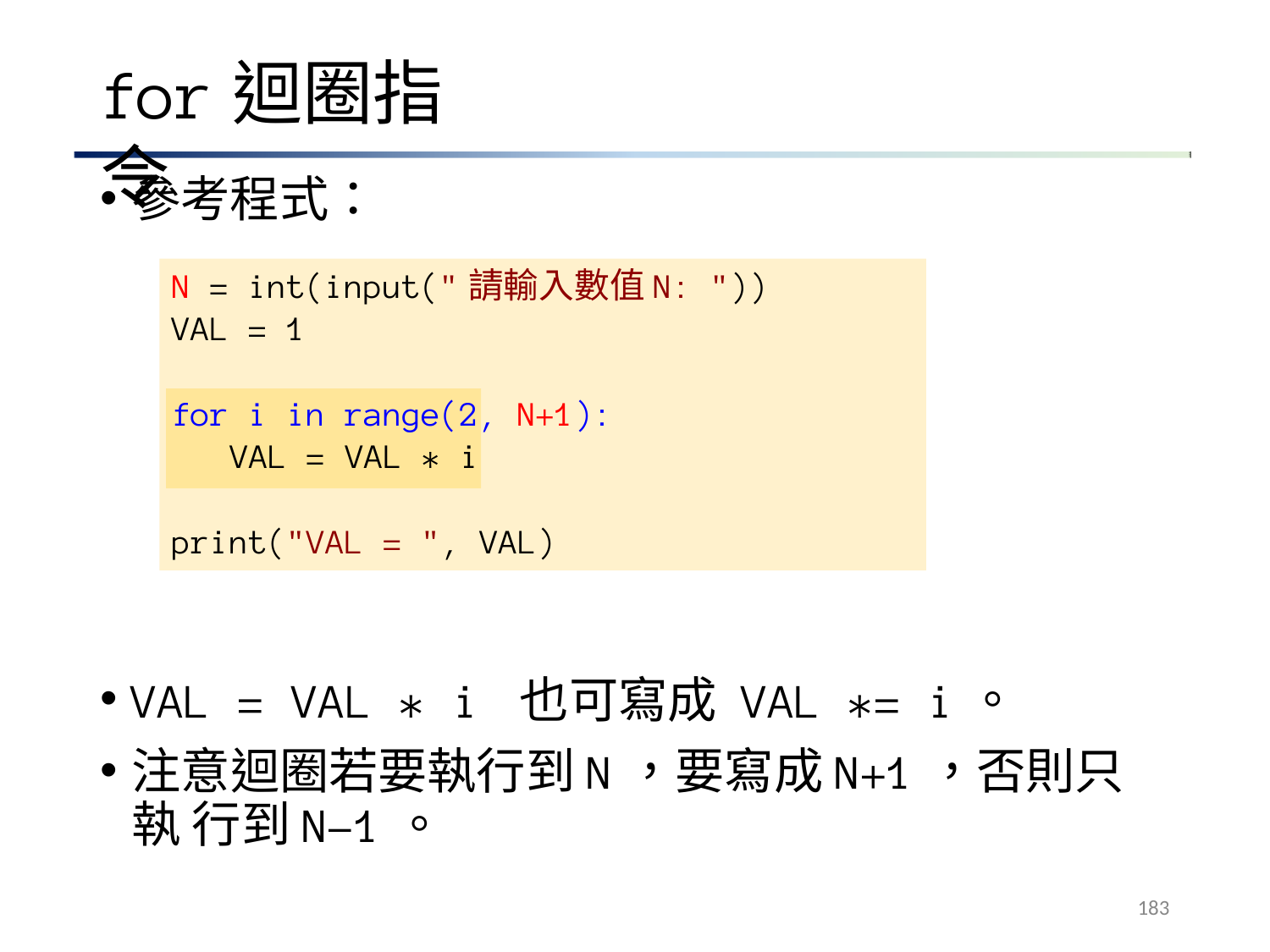

# for迴圈指令
參考程式：
N = int(input("請輸入數值N: "))
VAL = 1

for i in range(2, N+1):
VAL = VAL * i

print("VAL = ", VAL)

VAL = VAL * i 也可寫成 VAL *= i。
注意迴圈若要執行到N，要寫成N+1，否則只執 行到N-1。

183